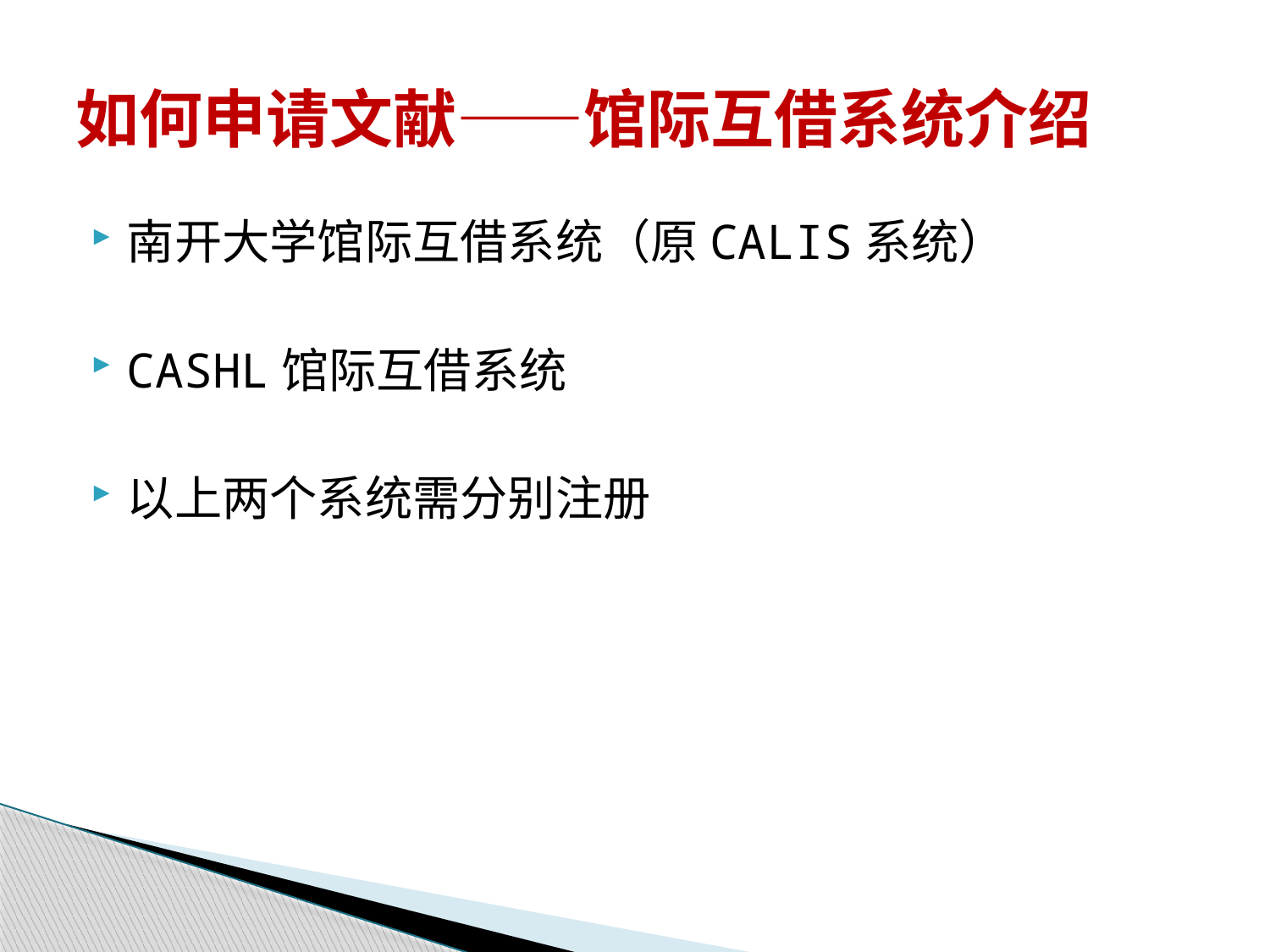

# 如何申请文献——馆际互借系统介绍
南开大学馆际互借系统（原CALIS系统）

CASHL馆际互借系统

以上两个系统需分别注册